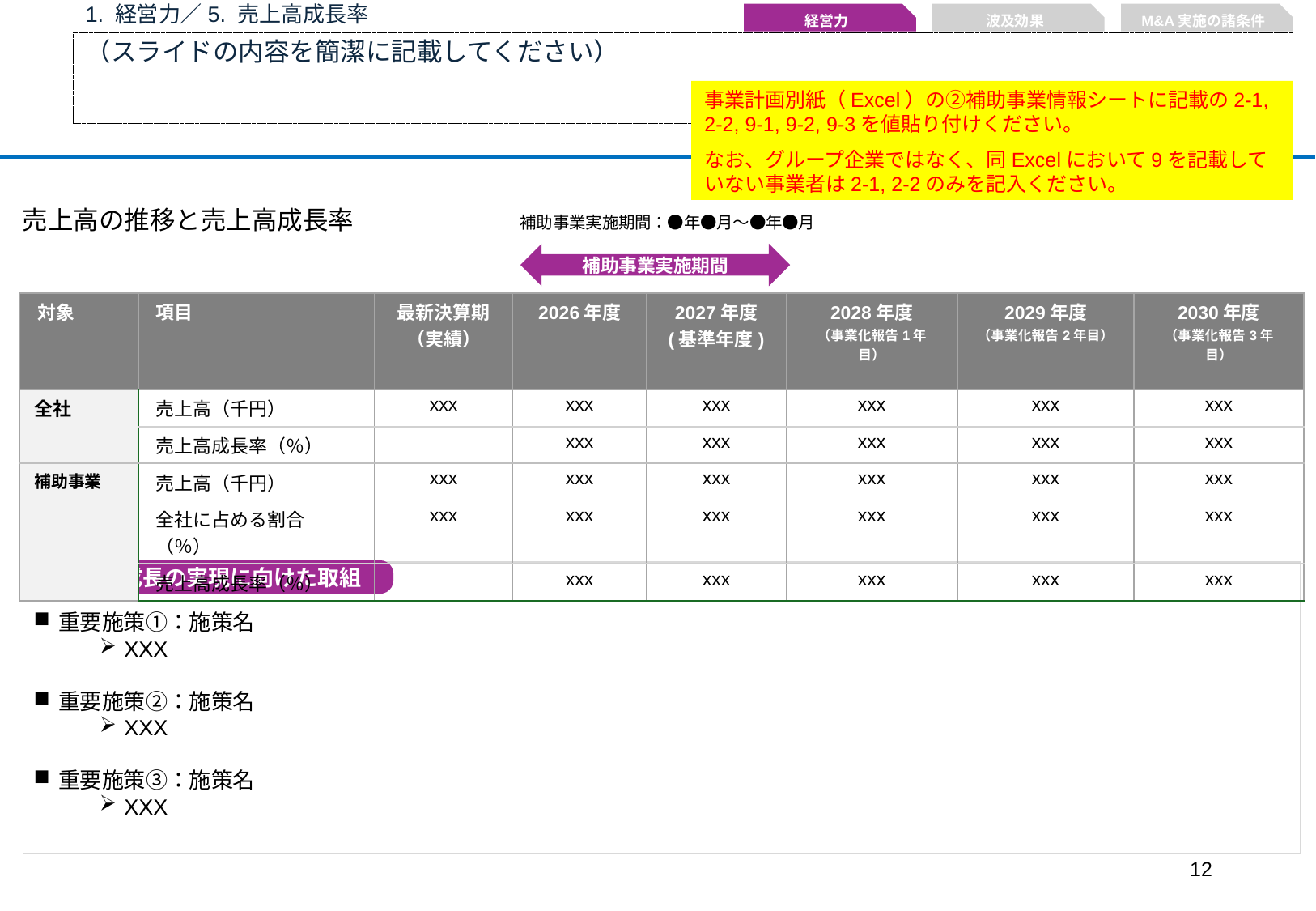

1. 経営力／5. 売上高成長率
経営力
波及効果
M&A実施の諸条件
（スライドの内容を簡潔に記載してください）
事業計画別紙（Excel）の②補助事業情報シートに記載の2-1, 2-2, 9-1, 9-2, 9-3を値貼り付けください。
なお、グループ企業ではなく、同Excelにおいて9を記載していない事業者は2-1, 2-2のみを記入ください。
売上高の推移と売上高成長率
補助事業実施期間：●年●月～●年●月
補助事業実施期間
| 対象 | 項目 | 最新決算期 （実績） | 2026年度 | 2027年度 (基準年度) | 2028年度 （事業化報告1年目） | 2029年度 （事業化報告2年目） | 2030年度 （事業化報告3年目） |
| --- | --- | --- | --- | --- | --- | --- | --- |
| 全社 | 売上高（千円） | xxx | xxx | xxx | xxx | xxx | xxx |
|  | 売上高成長率（％） |  | xxx | xxx | xxx | xxx | xxx |
| 補助事業 | 売上高（千円） | xxx | xxx | xxx | xxx | xxx | xxx |
|  | 全社に占める割合（％） | xxx | xxx | xxx | xxx | xxx | xxx |
|  | 売上高成長率（％） |  | xxx | xxx | xxx | xxx | xxx |
売上高成長の実現に向けた取組

重要施策①：施策名
XXX

重要施策②：施策名
XXX

重要施策③：施策名
XXX

12